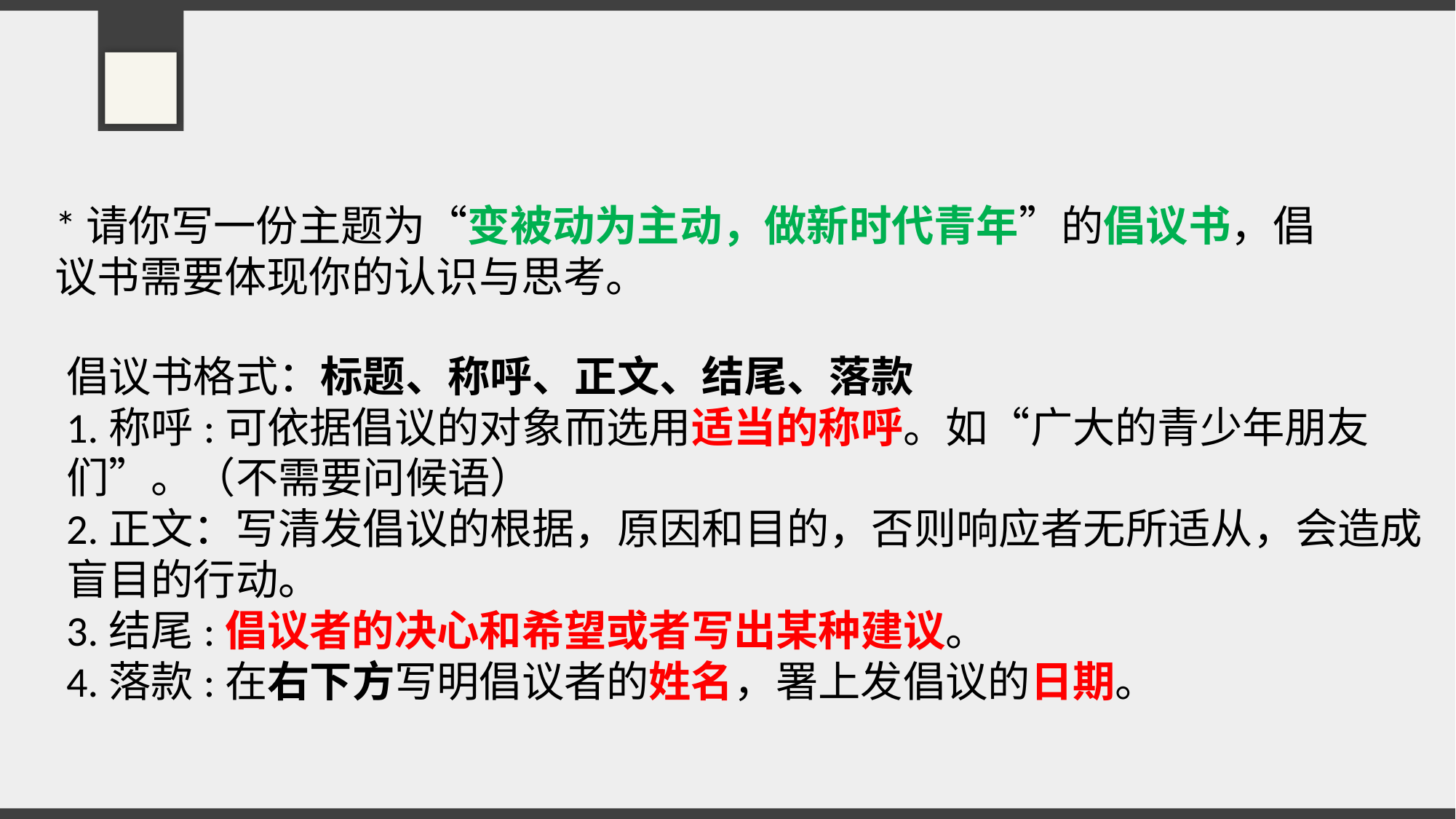

*请你写一份主题为“变被动为主动，做新时代青年”的倡议书，倡议书需要体现你的认识与思考。
倡议书格式：标题、称呼、正文、结尾、落款
1.称呼:可依据倡议的对象而选用适当的称呼。如“广大的青少年朋友们”。（不需要问候语）
2.正文：写清发倡议的根据，原因和目的，否则响应者无所适从，会造成盲目的行动。
3.结尾:倡议者的决心和希望或者写出某种建议。
4.落款:在右下方写明倡议者的姓名，署上发倡议的日期。